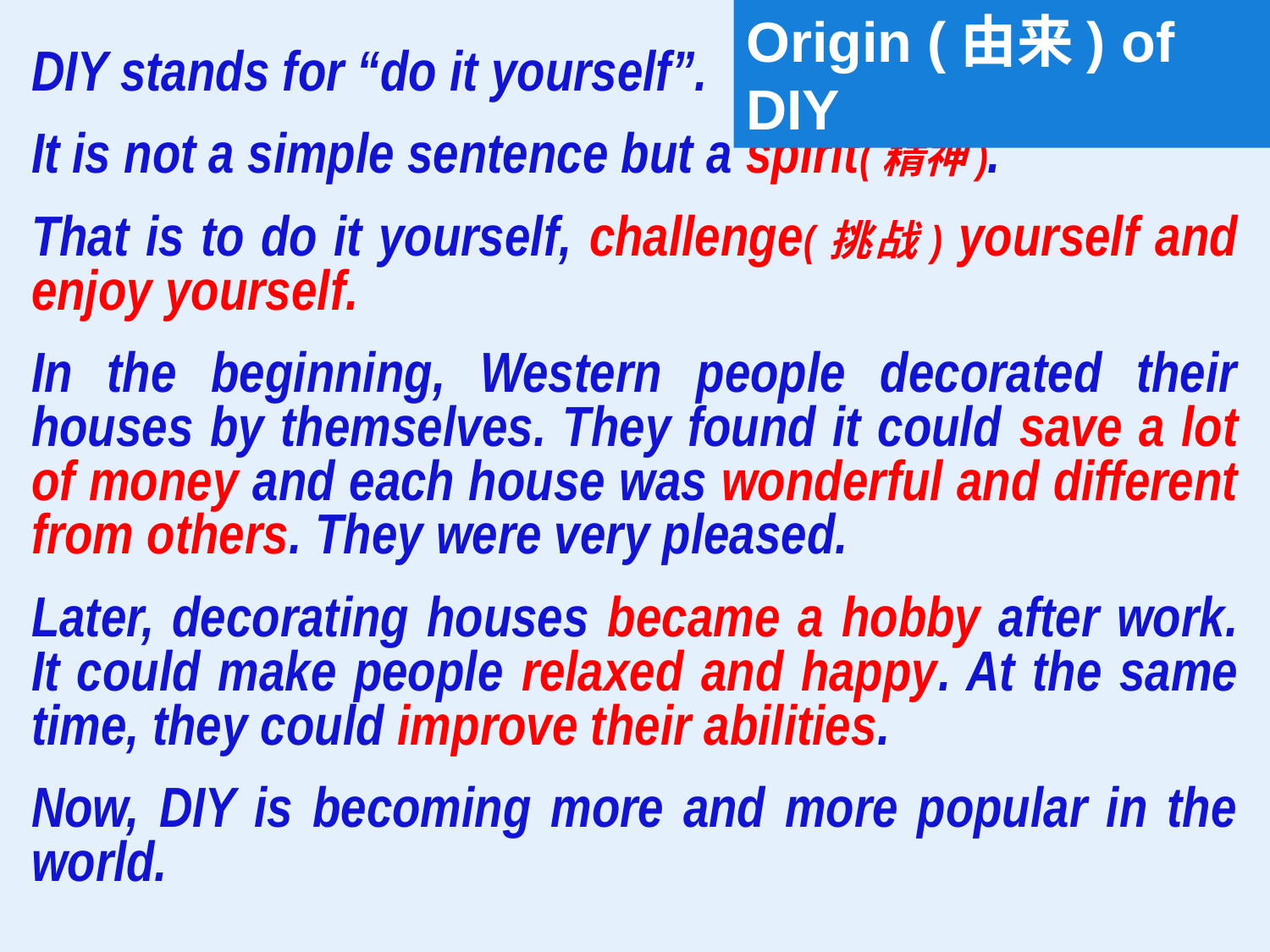

Origin (由来) of DIY
DIY stands for “do it yourself”.
It is not a simple sentence but a spirit(精神).
That is to do it yourself, challenge(挑战) yourself and enjoy yourself.
In the beginning, Western people decorated their houses by themselves. They found it could save a lot of money and each house was wonderful and different from others. They were very pleased.
Later, decorating houses became a hobby after work. It could make people relaxed and happy. At the same time, they could improve their abilities.
Now, DIY is becoming more and more popular in the world.